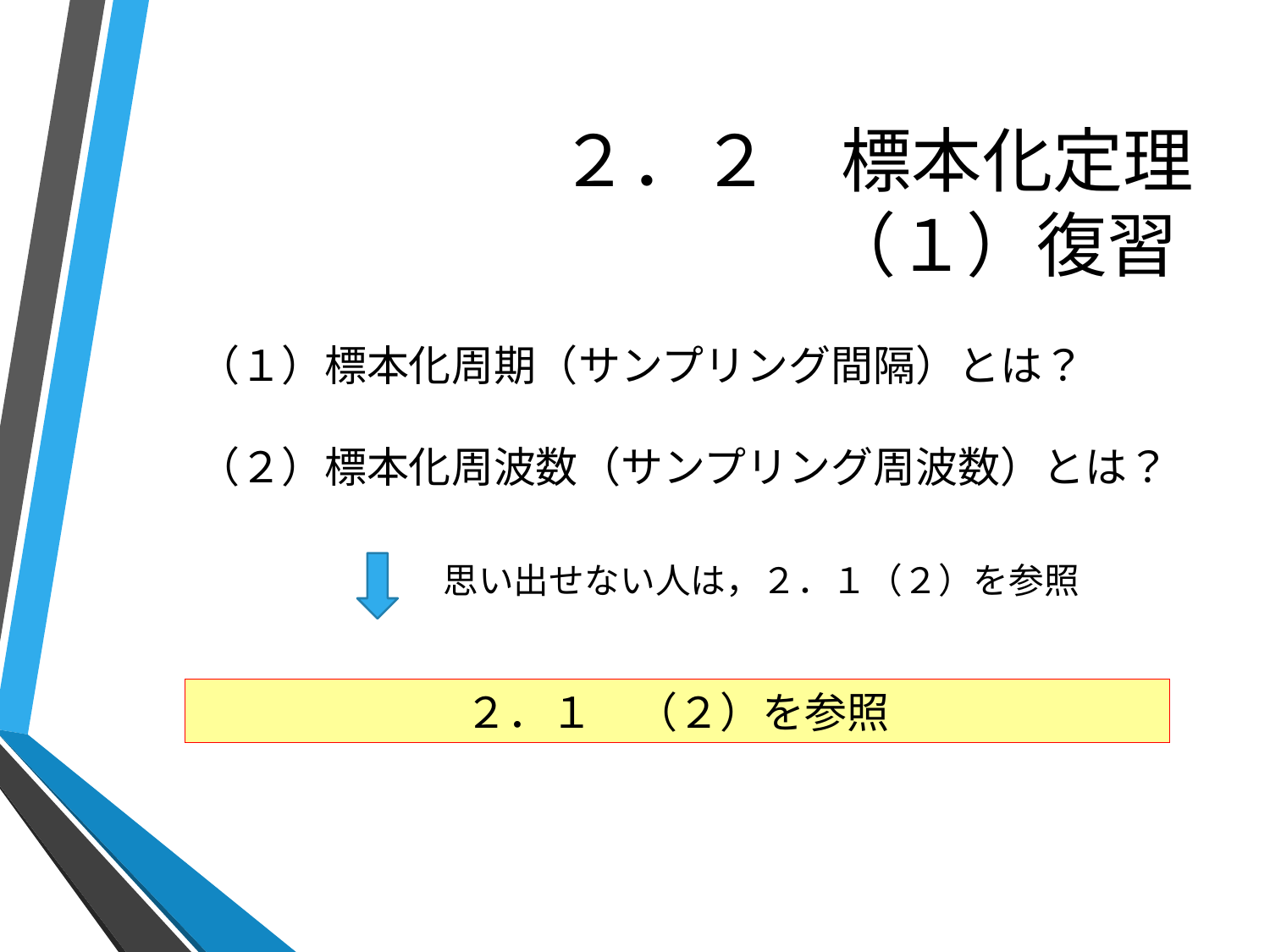

# ２．２　標本化定理 （１）復習
（１）標本化周期（サンプリング間隔）とは？

（２）標本化周波数（サンプリング周波数）とは？
思い出せない人は，２．１（２）を参照

２．１　（２）を参照